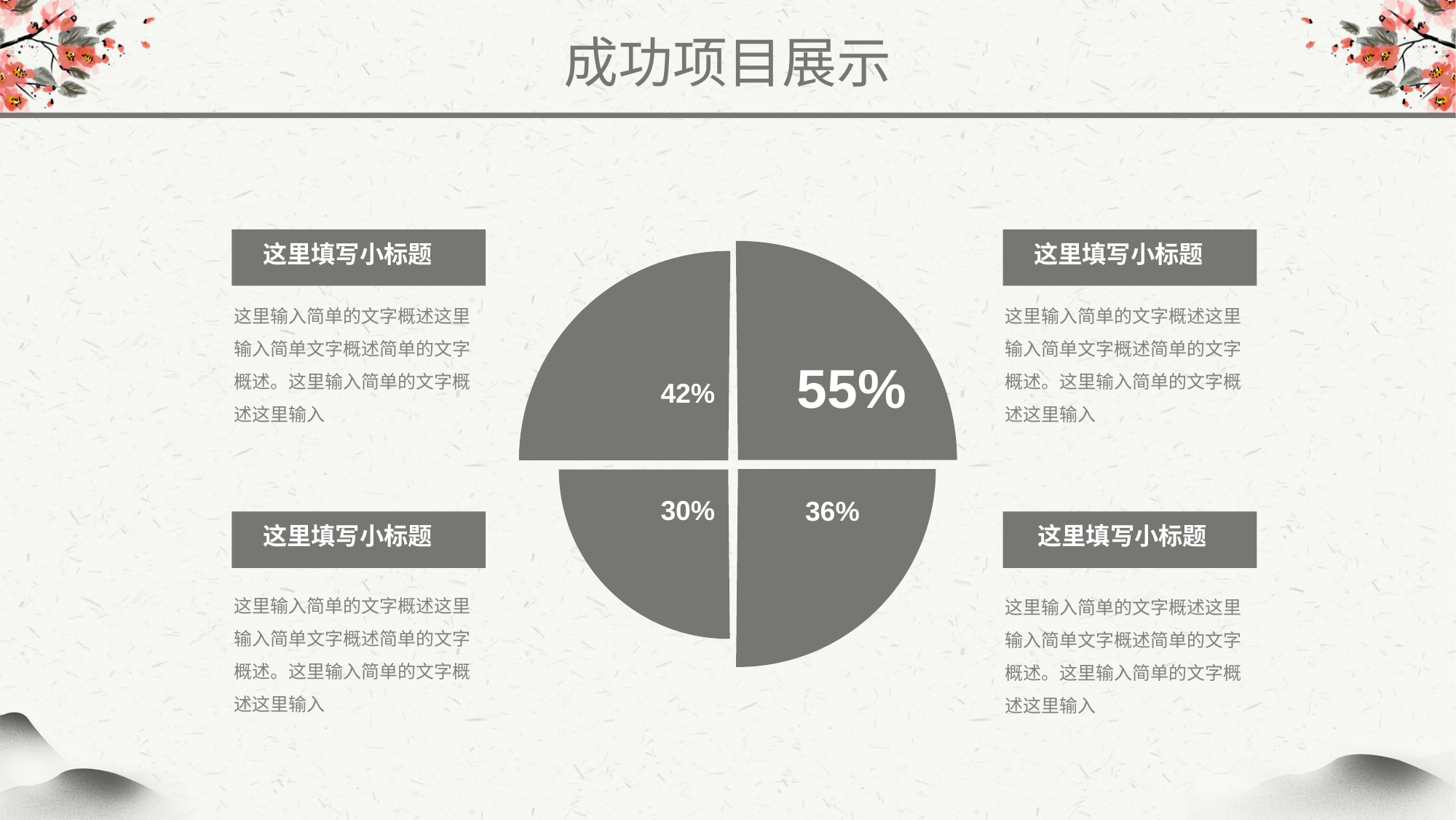

成功项目展示

这里填写小标题
这里填写小标题

这里输入简单的文字概述这里输入简单文字概述简单的文字概述。这里输入简单的文字概述这里输入
这里输入简单的文字概述这里输入简单文字概述简单的文字概述。这里输入简单的文字概述这里输入

55%
42%
30%
36%

这里填写小标题
这里填写小标题
这里输入简单的文字概述这里输入简单文字概述简单的文字概述。这里输入简单的文字概述这里输入
这里输入简单的文字概述这里输入简单文字概述简单的文字概述。这里输入简单的文字概述这里输入